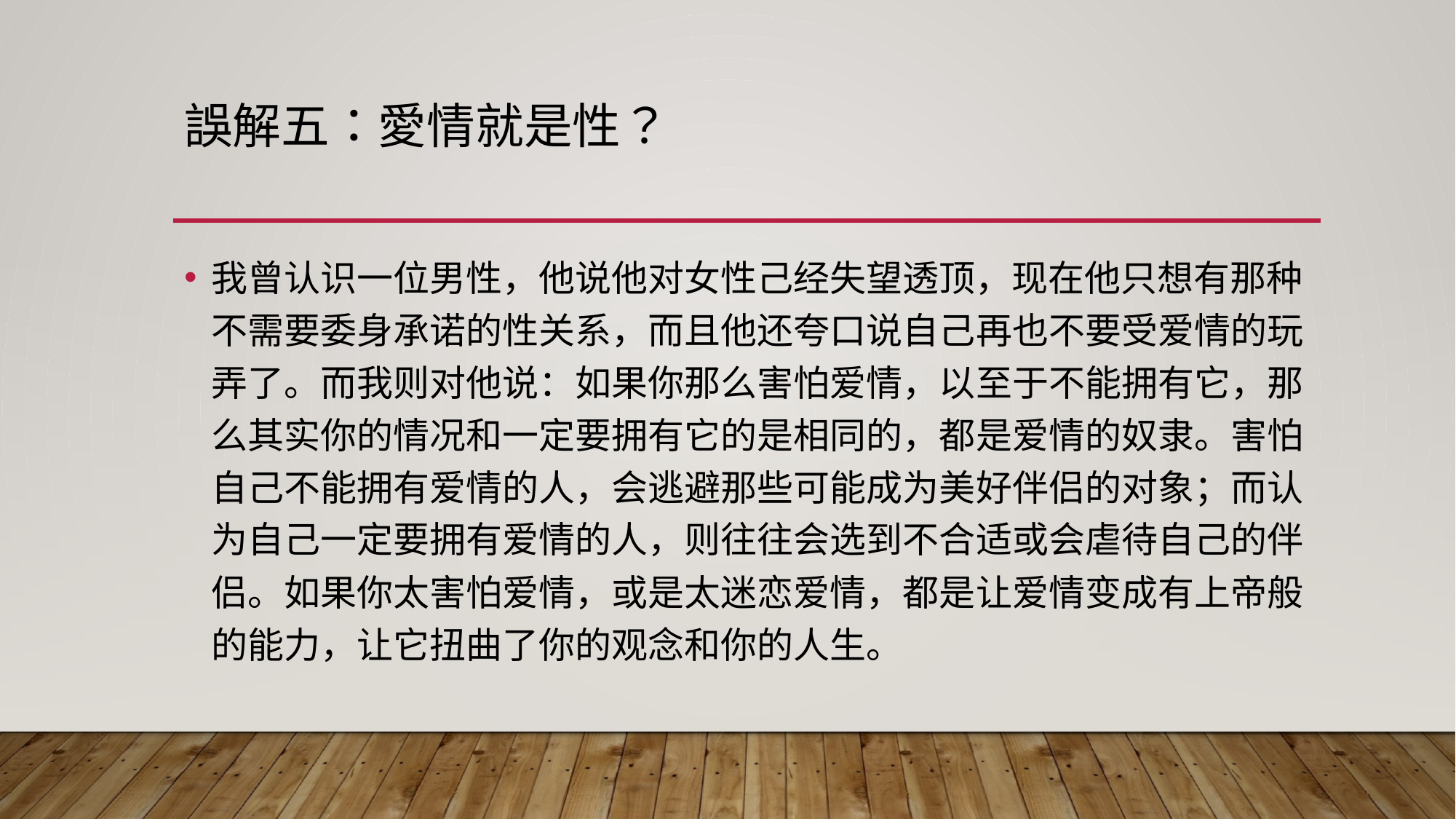

# 誤解五：愛情就是性？
我曾认识一位男性，他说他对女性己经失望透顶，现在他只想有那种不需要委身承诺的性关系，而且他还夸口说自己再也不要受爱情的玩弄了。而我则对他说：如果你那么害怕爱情，以至于不能拥有它，那么其实你的情况和一定要拥有它的是相同的，都是爱情的奴隶。害怕自己不能拥有爱情的人，会逃避那些可能成为美好伴侣的对象；而认为自己一定要拥有爱情的人，则往往会选到不合适或会虐待自己的伴侣。如果你太害怕爱情，或是太迷恋爱情，都是让爱情变成有上帝般的能力，让它扭曲了你的观念和你的人生。